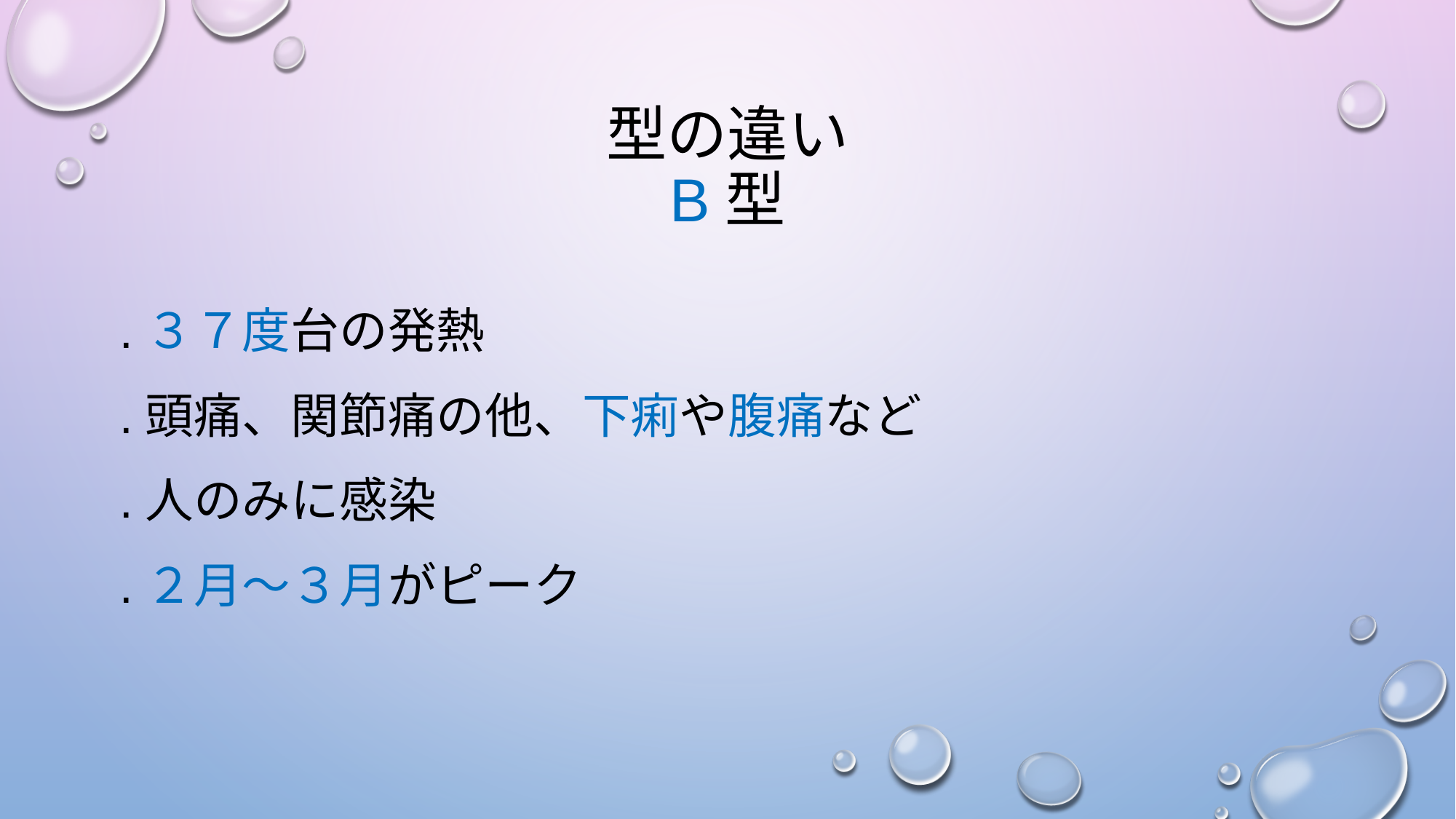

# 型の違い b型
.３７度台の発熱
.頭痛、関節痛の他、下痢や腹痛など
.人のみに感染
.２月～３月がピーク